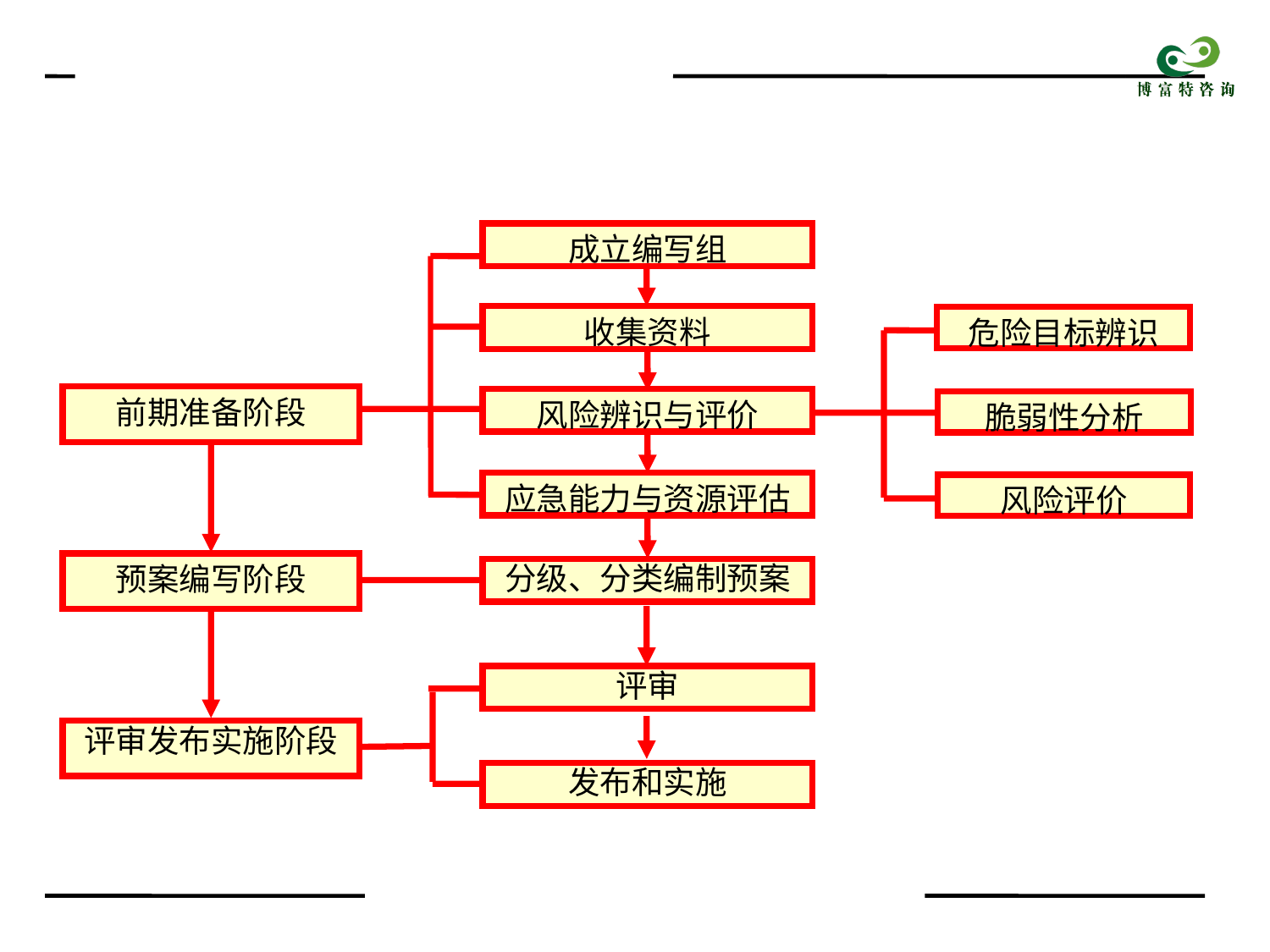

成立编写组

收集资料
危险目标辨识

前期准备阶段
风险辨识与评价
脆弱性分析

应急能力与资源评估
风险评价

预案编写阶段
分级、分类编制预案

评审

评审发布实施阶段

发布和实施